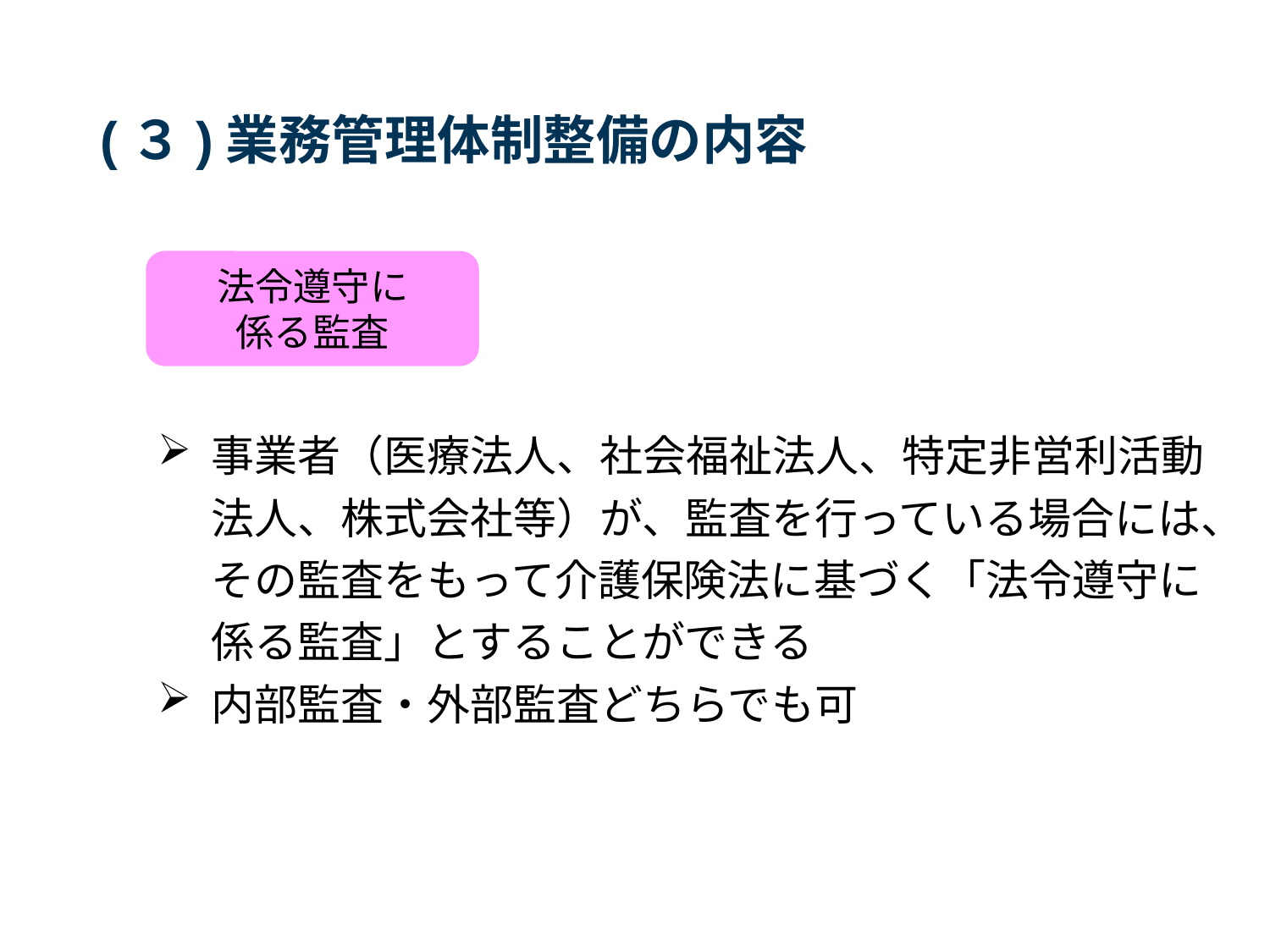

# (３)業務管理体制整備の内容
法令遵守に
係る監査
事業者（医療法人、社会福祉法人、特定非営利活動法人、株式会社等）が、監査を行っている場合には、その監査をもって介護保険法に基づく「法令遵守に係る監査」とすることができる
内部監査・外部監査どちらでも可